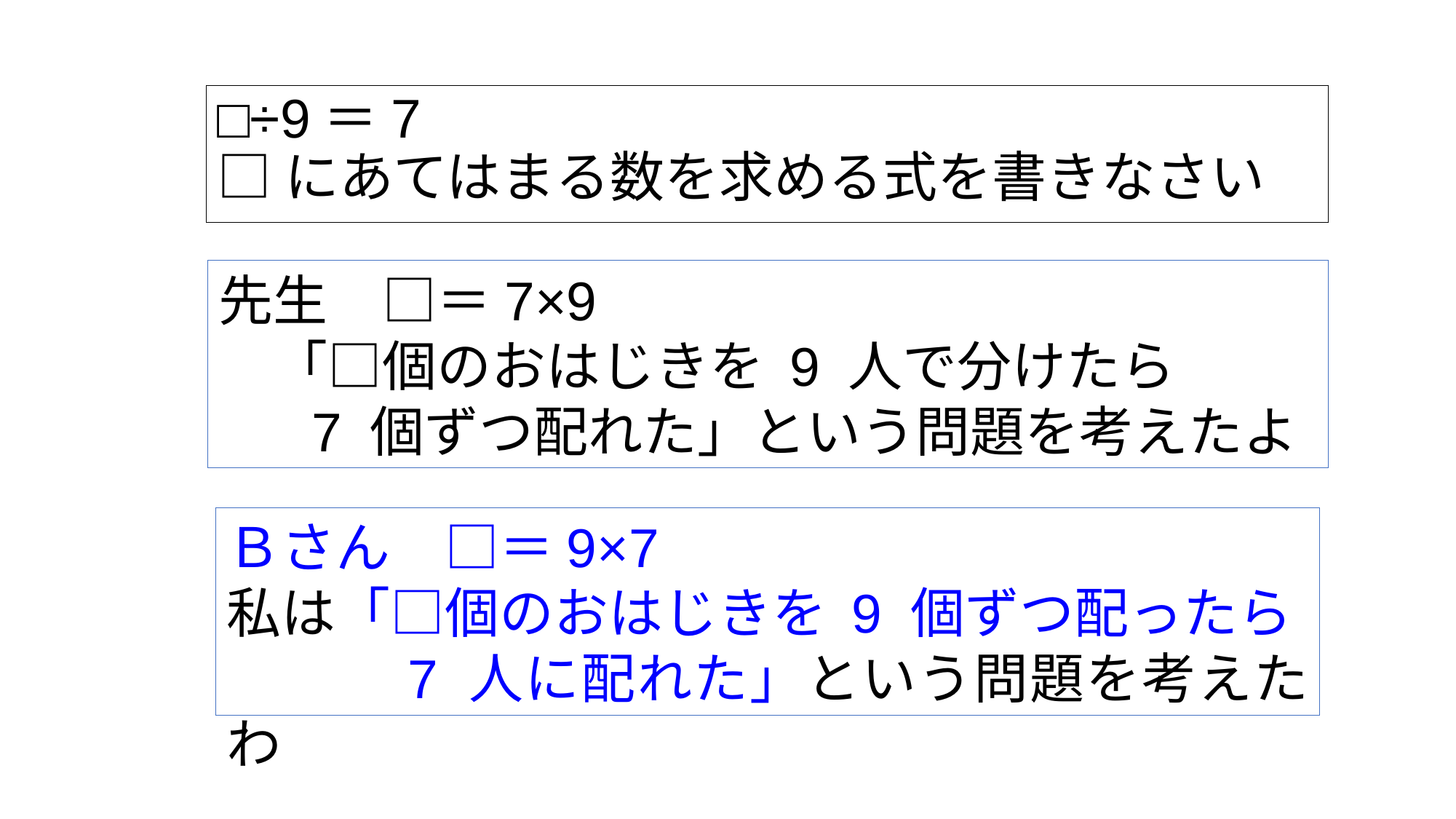

□÷9＝7
□にあてはまる数を求める式を書きなさい
先生　□＝7×9
　「□個のおはじきを 9 人で分けたら
 　7 個ずつ配れた」という問題を考えたよ
Ｂさん　□＝9×7
私は「□個のおはじきを 9 個ずつ配ったら
　　　7 人に配れた」という問題を考えたわ